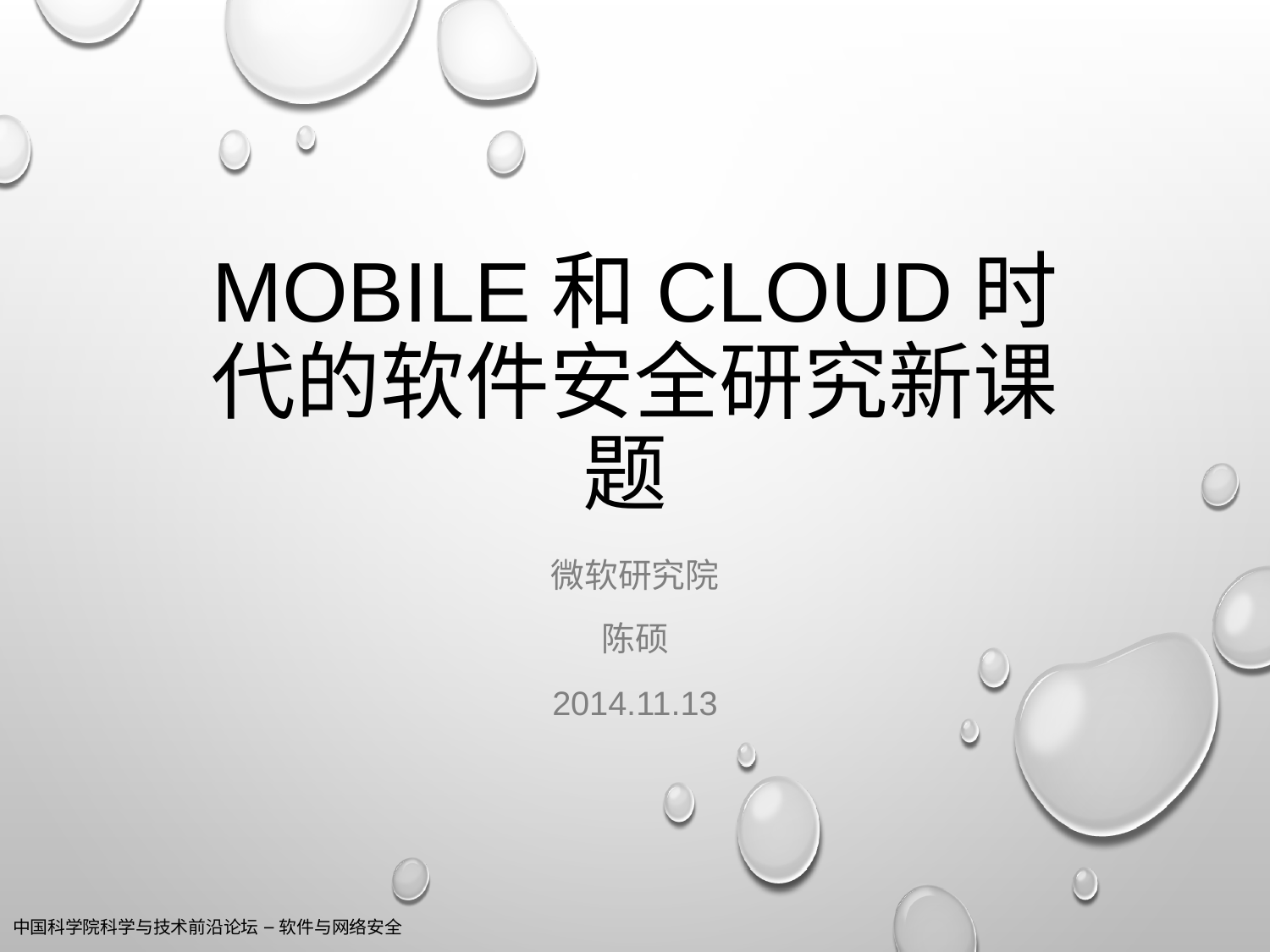

# Mobile和Cloud时代的软件安全研究新课题
微软研究院
陈硕
2014.11.13
中国科学院科学与技术前沿论坛 – 软件与网络安全